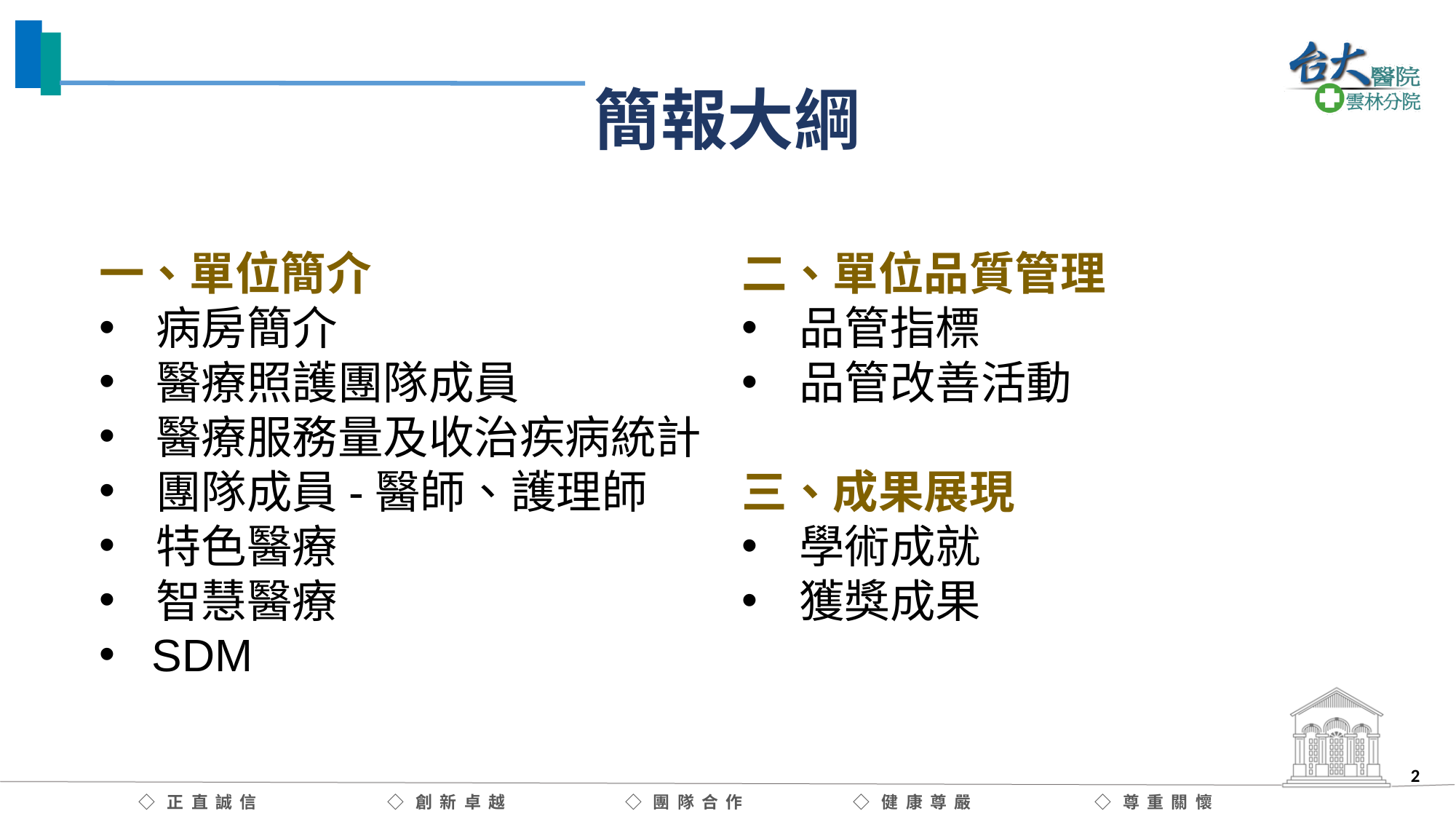

# 簡報大綱
一、單位簡介
  病房簡介
  醫療照護團隊成員
  醫療服務量及收治疾病統計
  團隊成員-醫師、護理師
  特色醫療
  智慧醫療
 SDM
二、單位品質管理
  品管指標
  品管改善活動

三、成果展現
  學術成就
  獲獎成果
2